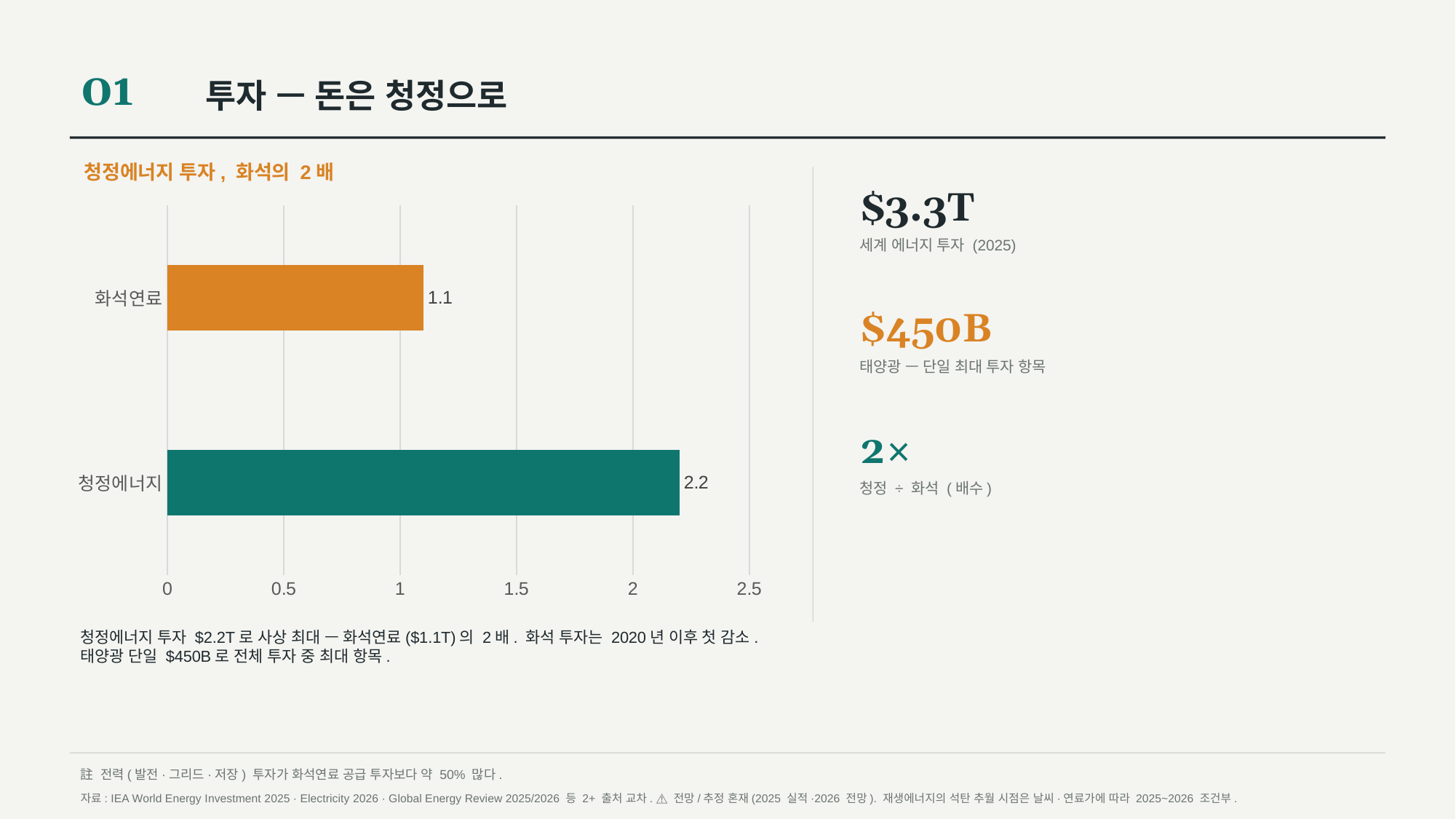

01
투자 — 돈은 청정으로

청정에너지 투자, 화석의 2배

$3.3T

### Chart

| Category |  |
|---|---|
| 청정에너지 | 2.2 |
| 화석연료 | 1.1 |
세계 에너지 투자 (2025)
$450B
태양광 — 단일 최대 투자 항목
2×
청정 ÷ 화석 (배수)
청정에너지 투자 $2.2T로 사상 최대 — 화석연료($1.1T)의 2배. 화석 투자는 2020년 이후 첫 감소. 태양광 단일 $450B로 전체 투자 중 최대 항목.

註  전력(발전·그리드·저장) 투자가 화석연료 공급 투자보다 약 50% 많다.
자료: IEA World Energy Investment 2025 · Electricity 2026 · Global Energy Review 2025/2026 등 2+ 출처 교차. ⚠ 전망/추정 혼재(2025 실적·2026 전망). 재생에너지의 석탄 추월 시점은 날씨·연료가에 따라 2025~2026 조건부.